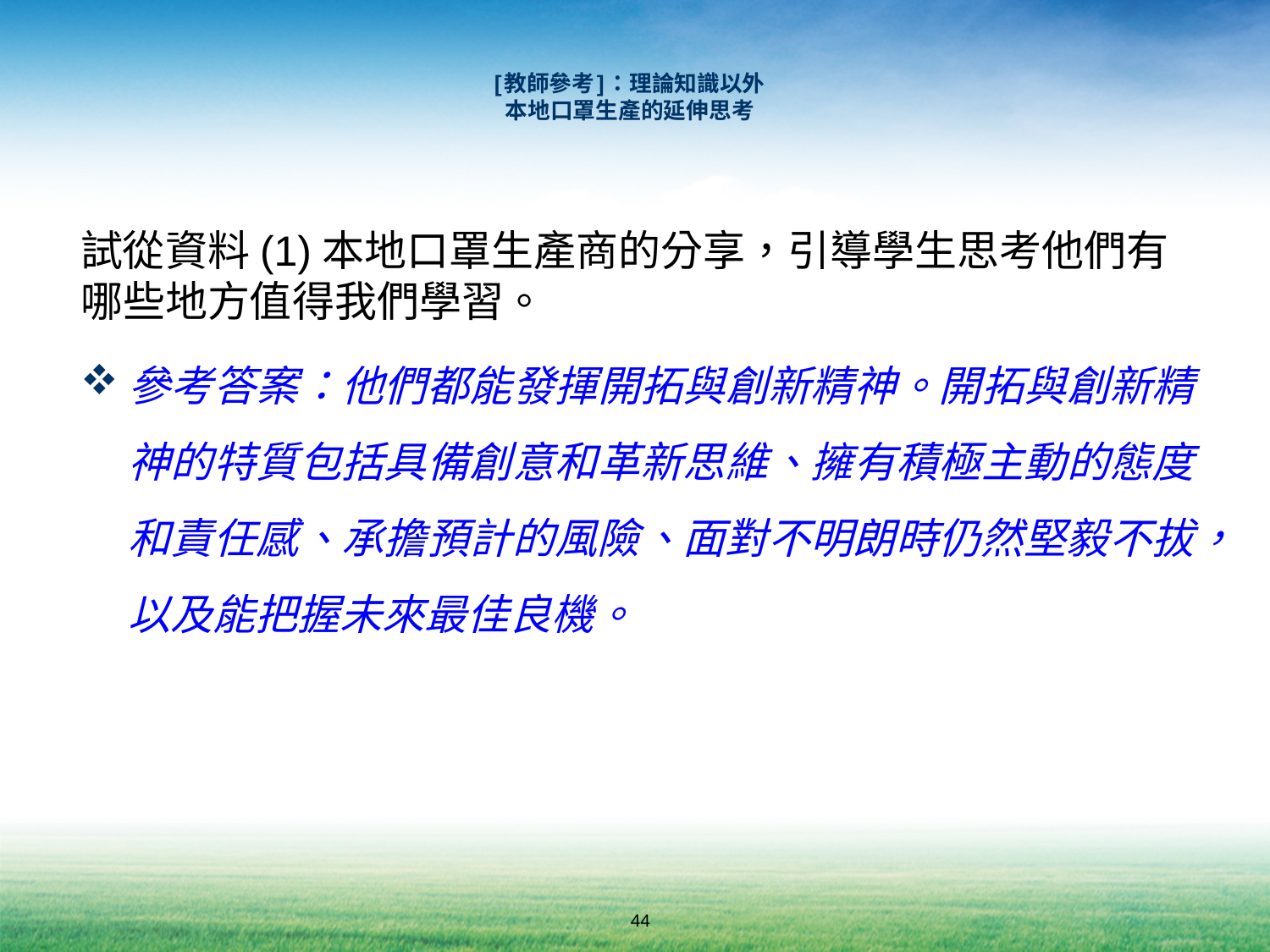

# [教師參考]：理論知識以外 本地口罩生產的延伸思考
試從資料(1)本地口罩生產商的分享，引導學生思考他們有哪些地方值得我們學習。
參考答案：他們都能發揮開拓與創新精神。開拓與創新精神的特質包括具備創意和革新思維、擁有積極主動的態度和責任感、承擔預計的風險、面對不明朗時仍然堅毅不拔，以及能把握未來最佳良機。

44